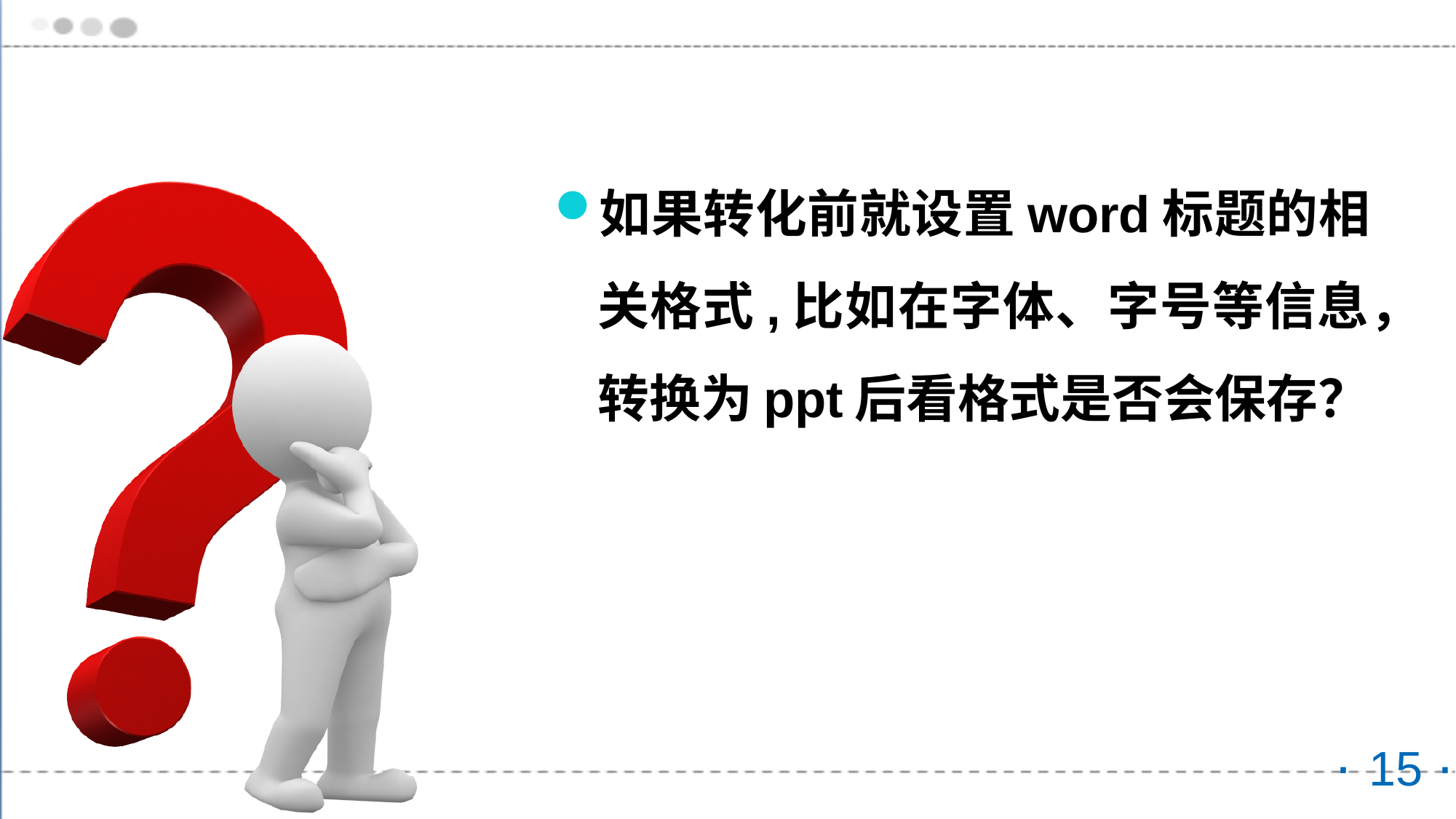

如果转化前就设置word标题的相关格式,比如在字体、字号等信息，转换为ppt后看格式是否会保存？
· 15 ·